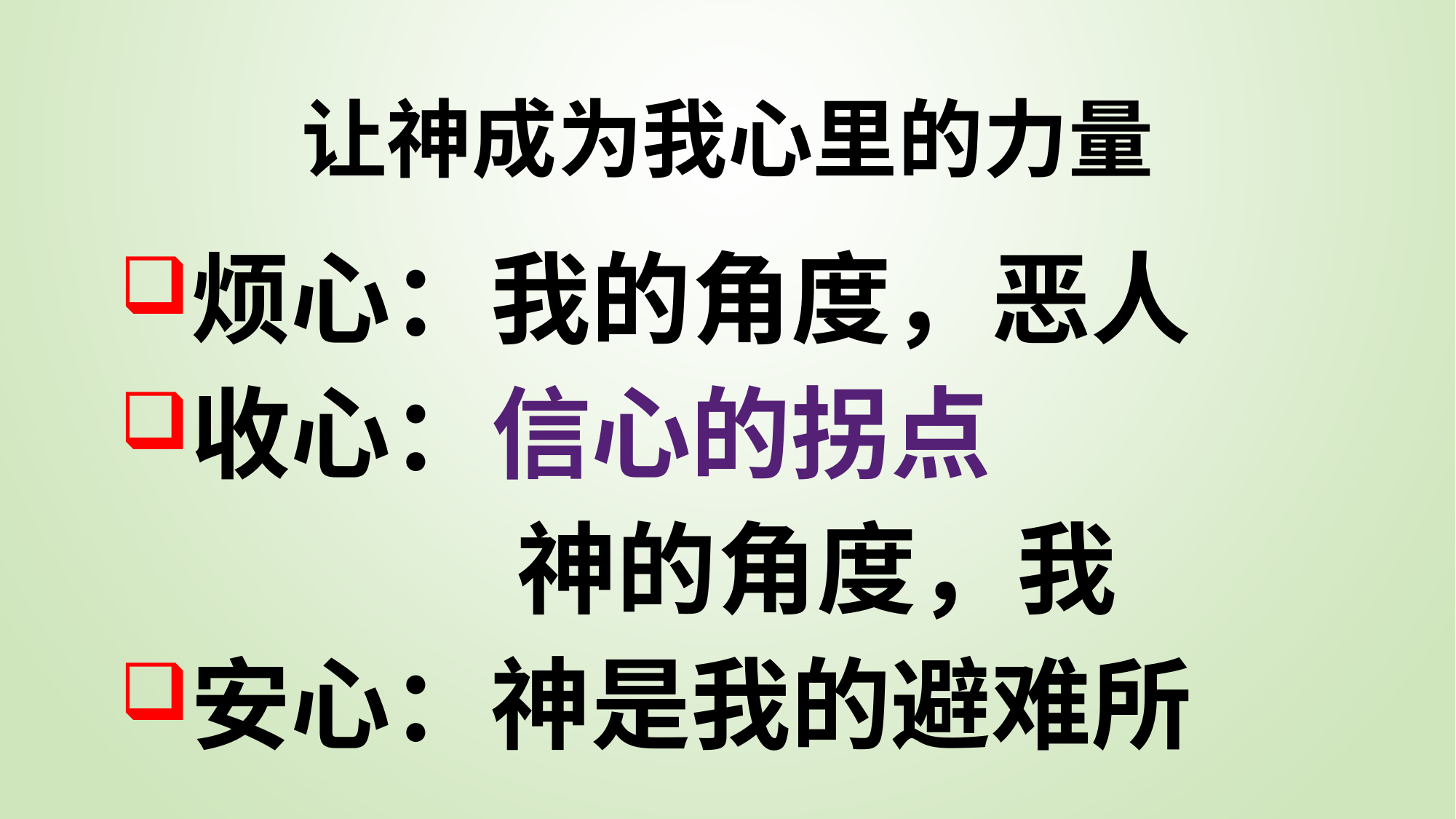

# 让神成为我心里的力量
烦心：我的角度，恶人
收心：信心的拐点
			  神的角度，我
安心：神是我的避难所